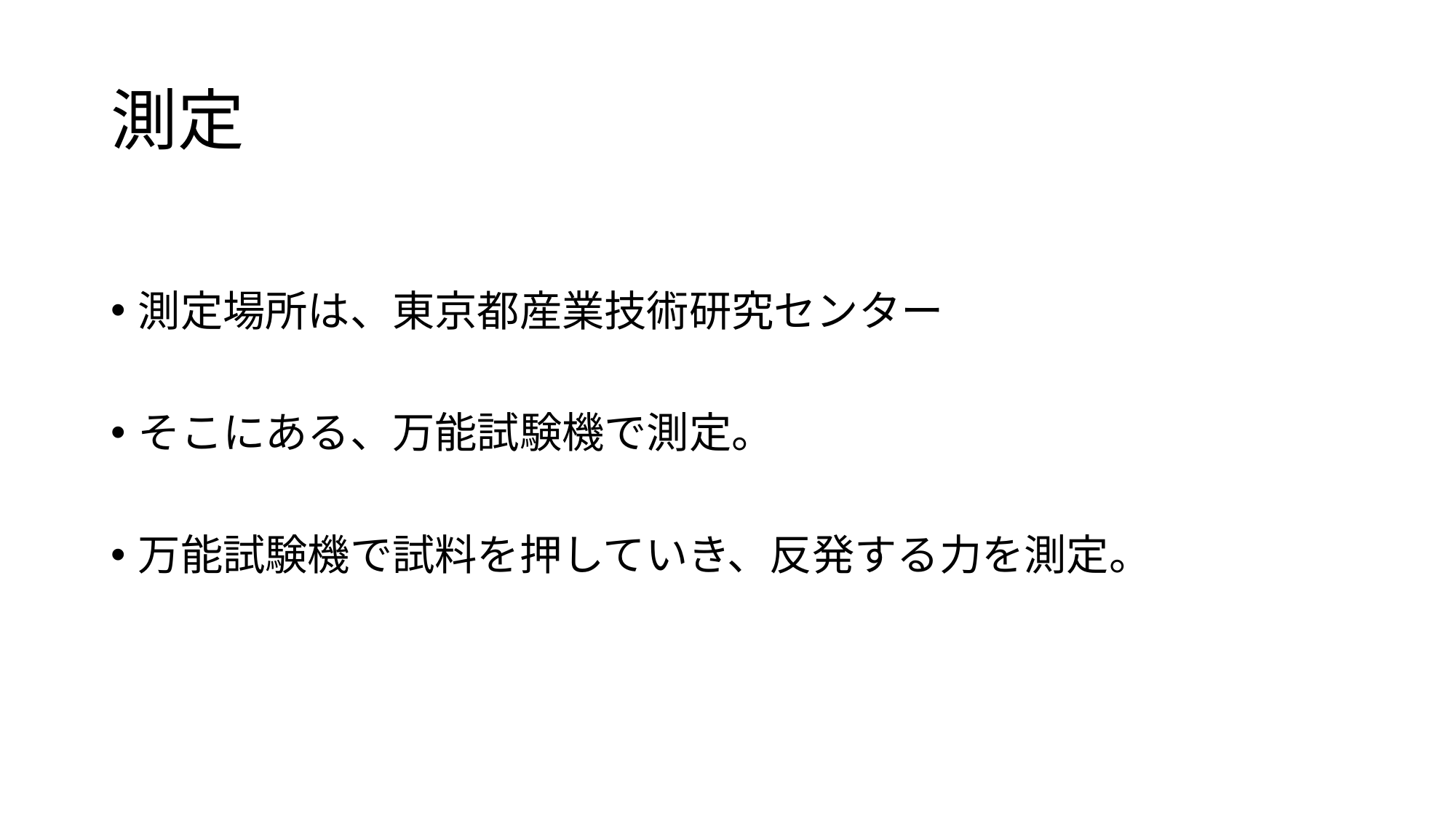

# 測定

測定場所は、東京都産業技術研究センター

そこにある、万能試験機で測定。

万能試験機で試料を押していき、反発する力を測定。